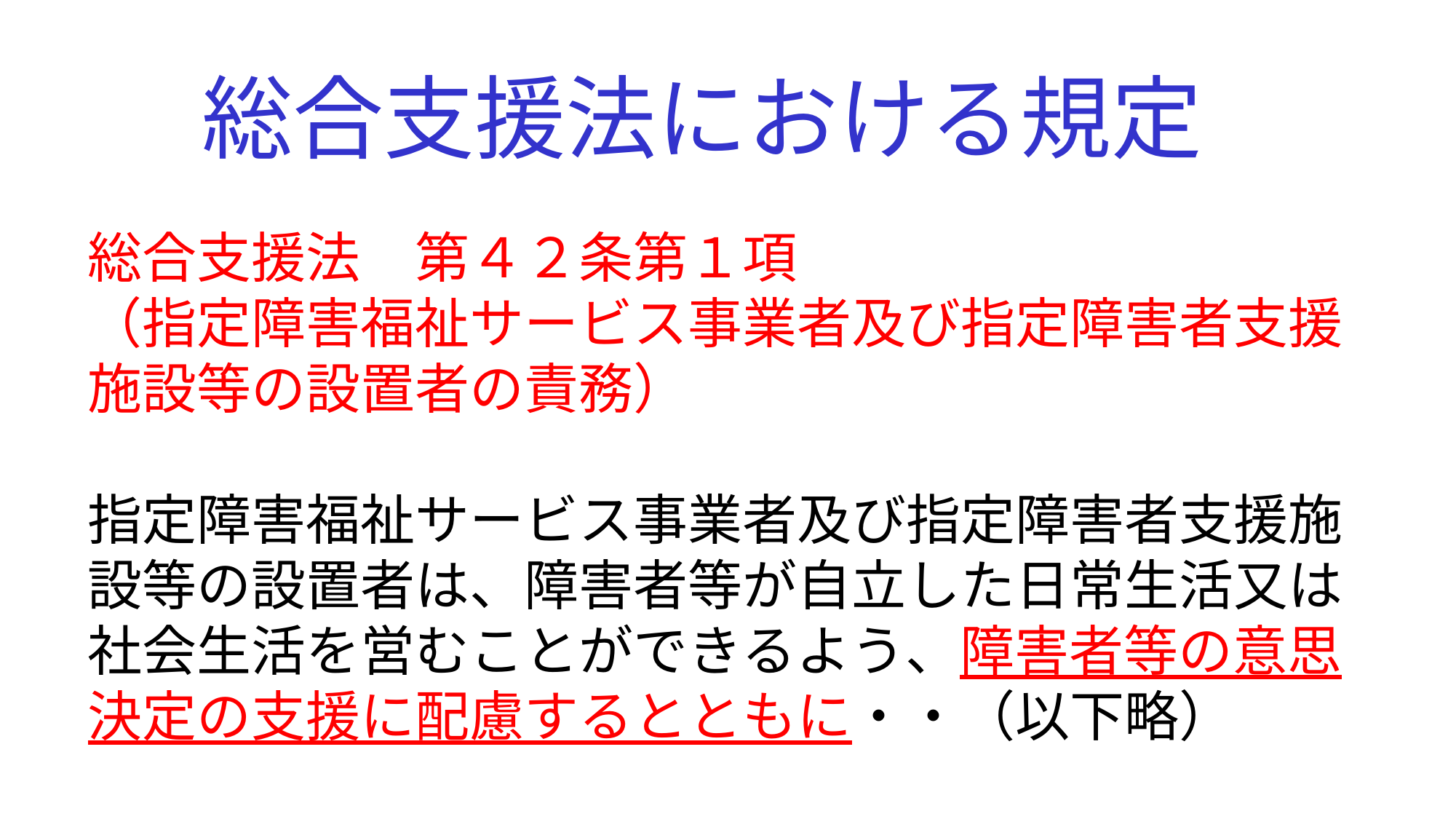

# 総合支援法における規定
総合支援法　第４２条第１項
（指定障害福祉サービス事業者及び指定障害者支援施設等の設置者の責務）

指定障害福祉サービス事業者及び指定障害者支援施設等の設置者は、障害者等が自立した日常生活又は社会生活を営むことができるよう、障害者等の意思決定の支援に配慮するとともに・・（以下略）